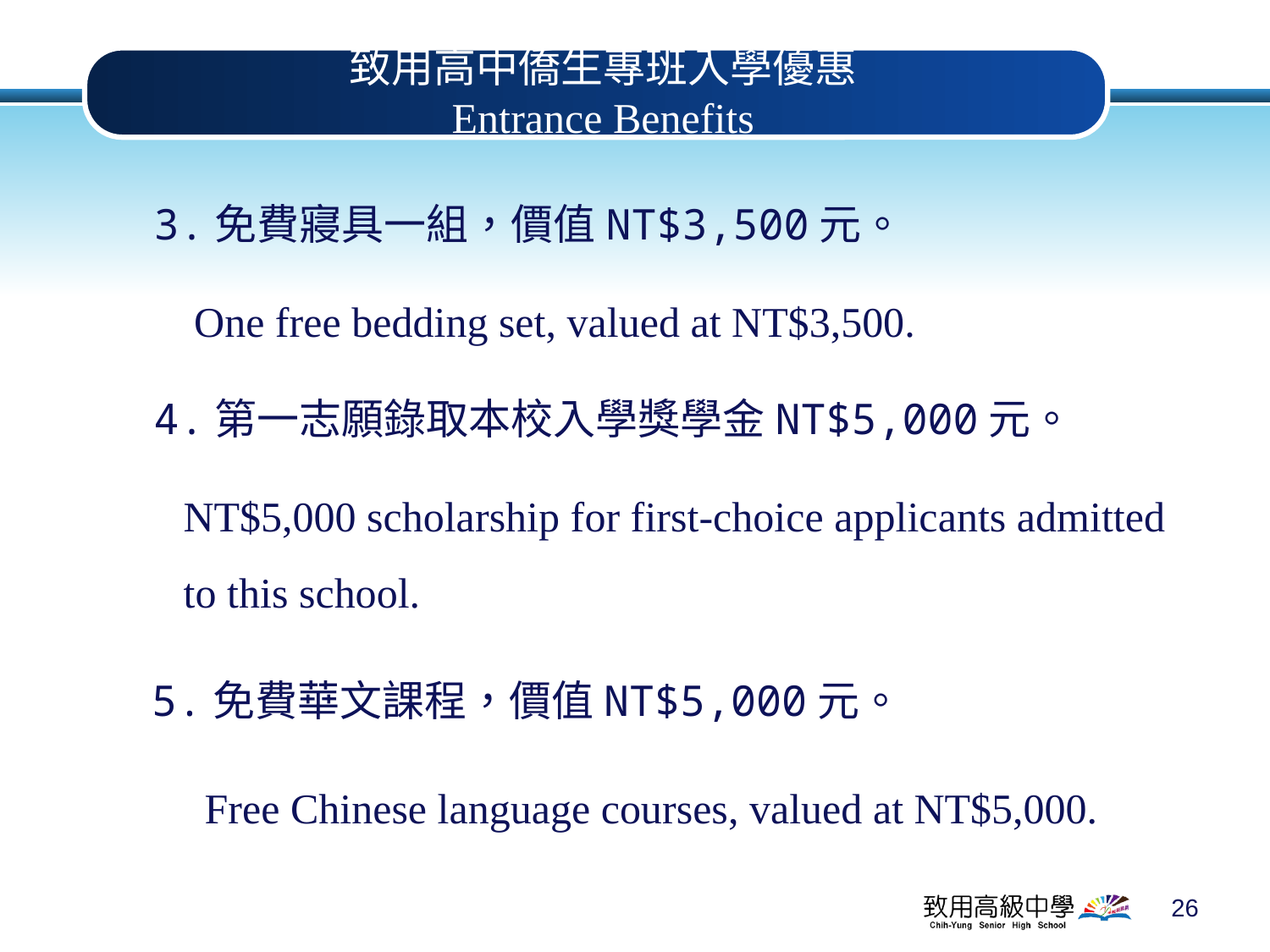

# 致用高中僑生專班入學優惠 Entrance Benefits
   3.免費寢具一組，價值NT$3,500元。
           One free bedding set, valued at NT$3,500.
   4.第一志願錄取本校入學獎學金NT$5,000元。
          NT$5,000 scholarship for first-choice applicants admitted
          to this school.
       5.免費華文課程，價值NT$5,000元。
            Free Chinese language courses, valued at NT$5,000.

26